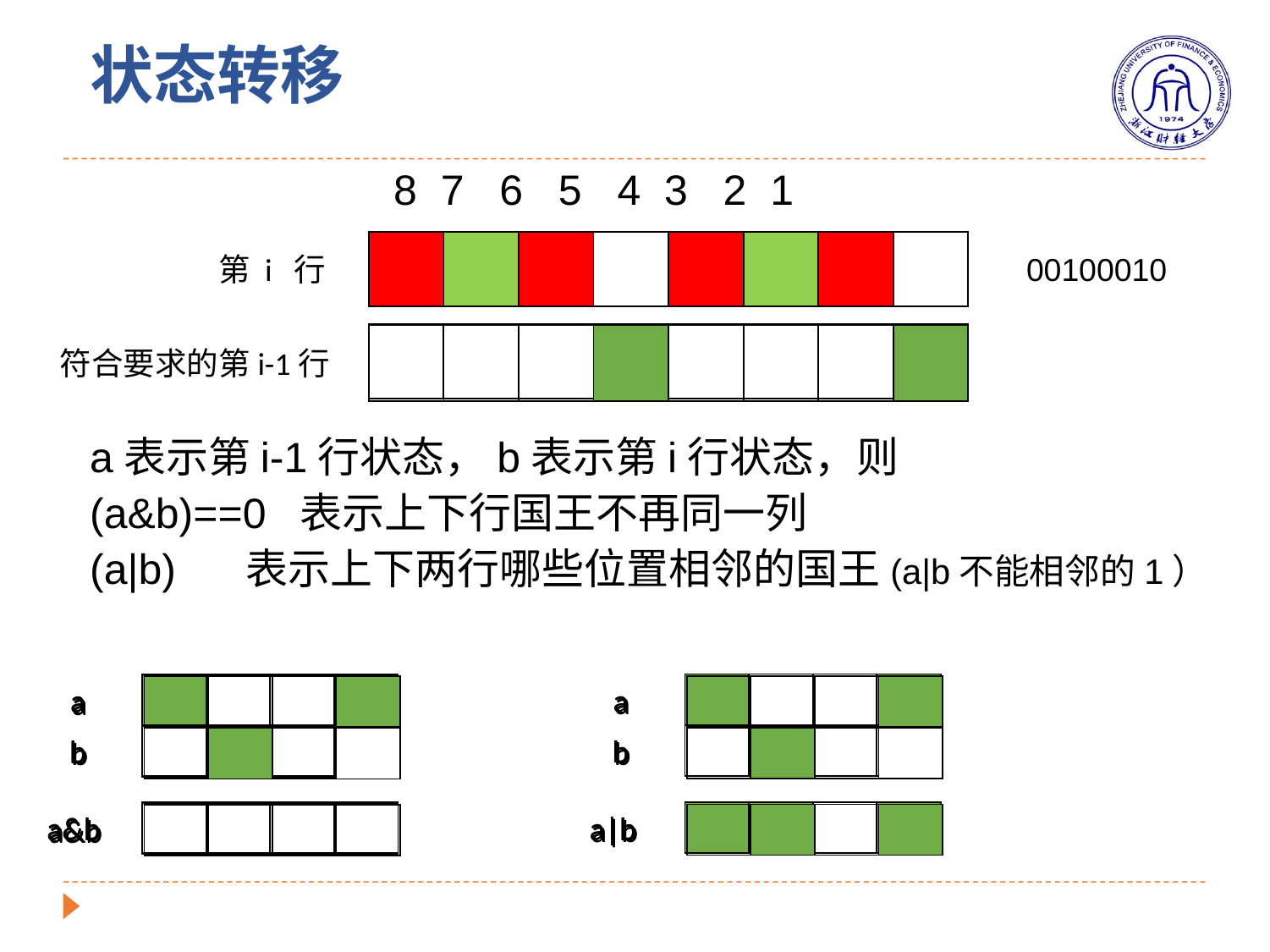

状态转移
8  7   6   5   4  3   2  1
|  |  |  |  |  |  |  |  |
| --- | --- | --- | --- | --- | --- | --- | --- |
00100010
第 i  行
|  |  |  |  |  |  |  |  |
| --- | --- | --- | --- | --- | --- | --- | --- |
|  |  |  |  |  |  |  |  |
| --- | --- | --- | --- | --- | --- | --- | --- |
|  |  |  |  |  |  |  |  |
| --- | --- | --- | --- | --- | --- | --- | --- |
符合要求的第i-1行
a表示第i-1行状态，b表示第i行状态，则
(a&b)==0  表示上下行国王不再同一列
(a|b)     表示上下两行哪些位置相邻的国王(a|b不能相邻的1）
a
|  |  |  |  |
| --- | --- | --- | --- |
a
|  |  |  |  |
| --- | --- | --- | --- |
a
a
|  |  |  |  |
| --- | --- | --- | --- |
|  |  |  |  |
| --- | --- | --- | --- |
a
|  |  |  |  |
| --- | --- | --- | --- |
a
a
a
b
b
|  |  |  |  |
| --- | --- | --- | --- |
b
|  |  |  |  |
| --- | --- | --- | --- |
b
|  |  |  |  |
| --- | --- | --- | --- |
|  |  |  |  |
| --- | --- | --- | --- |
b
b
|  |  |  |  |
| --- | --- | --- | --- |
b
|  |  |  |  |
| --- | --- | --- | --- |
b
|  |  |  |  |
| --- | --- | --- | --- |
|  |  |  |  |
| --- | --- | --- | --- |
a|b
|  |  |  |  |
| --- | --- | --- | --- |
a&b
|  |  |  |  |
| --- | --- | --- | --- |
a|b
|  |  |  |  |
| --- | --- | --- | --- |
a&b
|  |  |  |  |
| --- | --- | --- | --- |
a|b
|  |  |  |  |
| --- | --- | --- | --- |
a&b
|  |  |  |  |
| --- | --- | --- | --- |
a|b
a&b
|  |  |  |  |
| --- | --- | --- | --- |
39